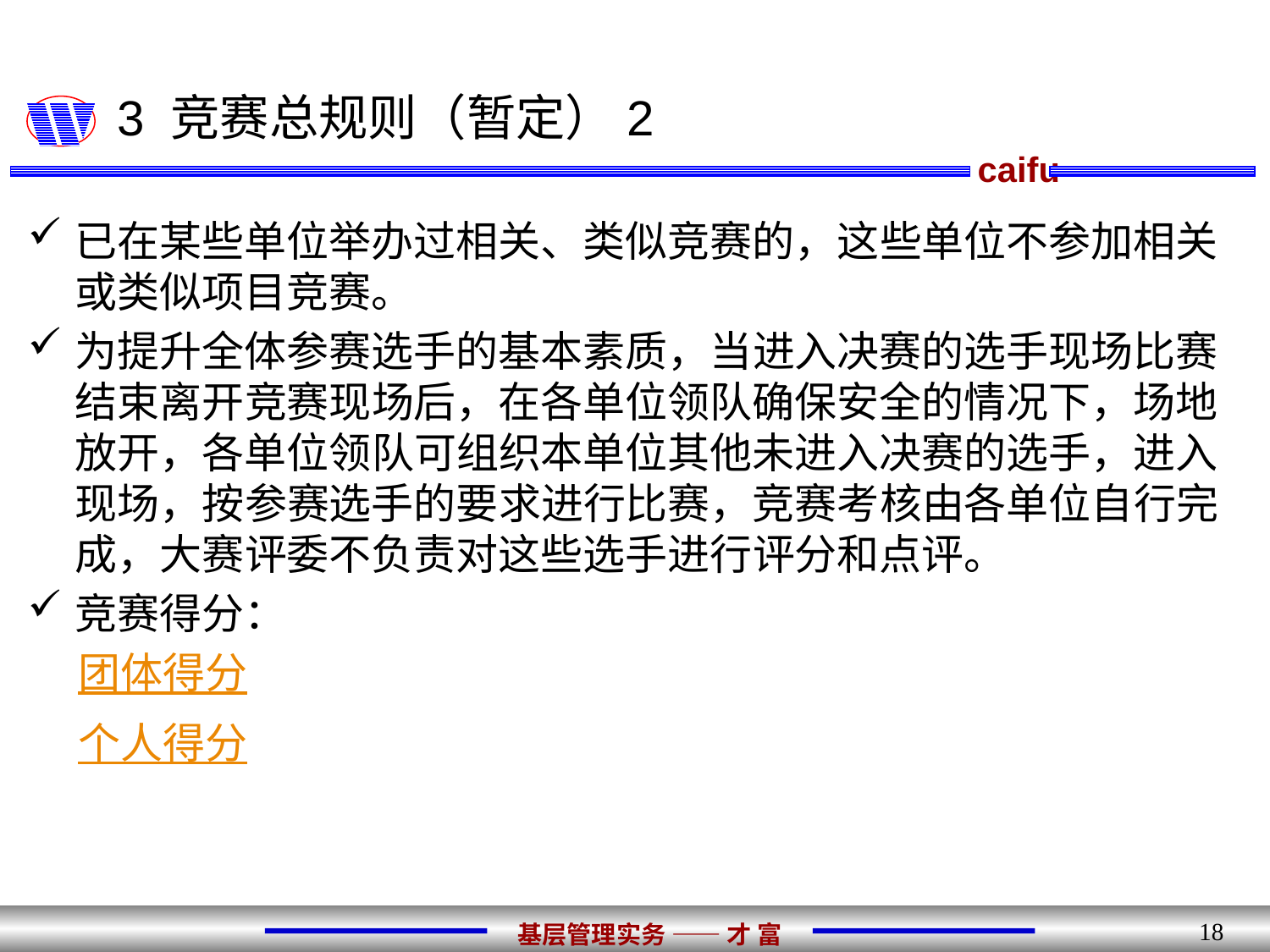

# 3 竞赛总规则（暂定）2
已在某些单位举办过相关、类似竞赛的，这些单位不参加相关或类似项目竞赛。
为提升全体参赛选手的基本素质，当进入决赛的选手现场比赛结束离开竞赛现场后，在各单位领队确保安全的情况下，场地放开，各单位领队可组织本单位其他未进入决赛的选手，进入现场，按参赛选手的要求进行比赛，竞赛考核由各单位自行完成，大赛评委不负责对这些选手进行评分和点评。
竞赛得分：
团体得分
个人得分